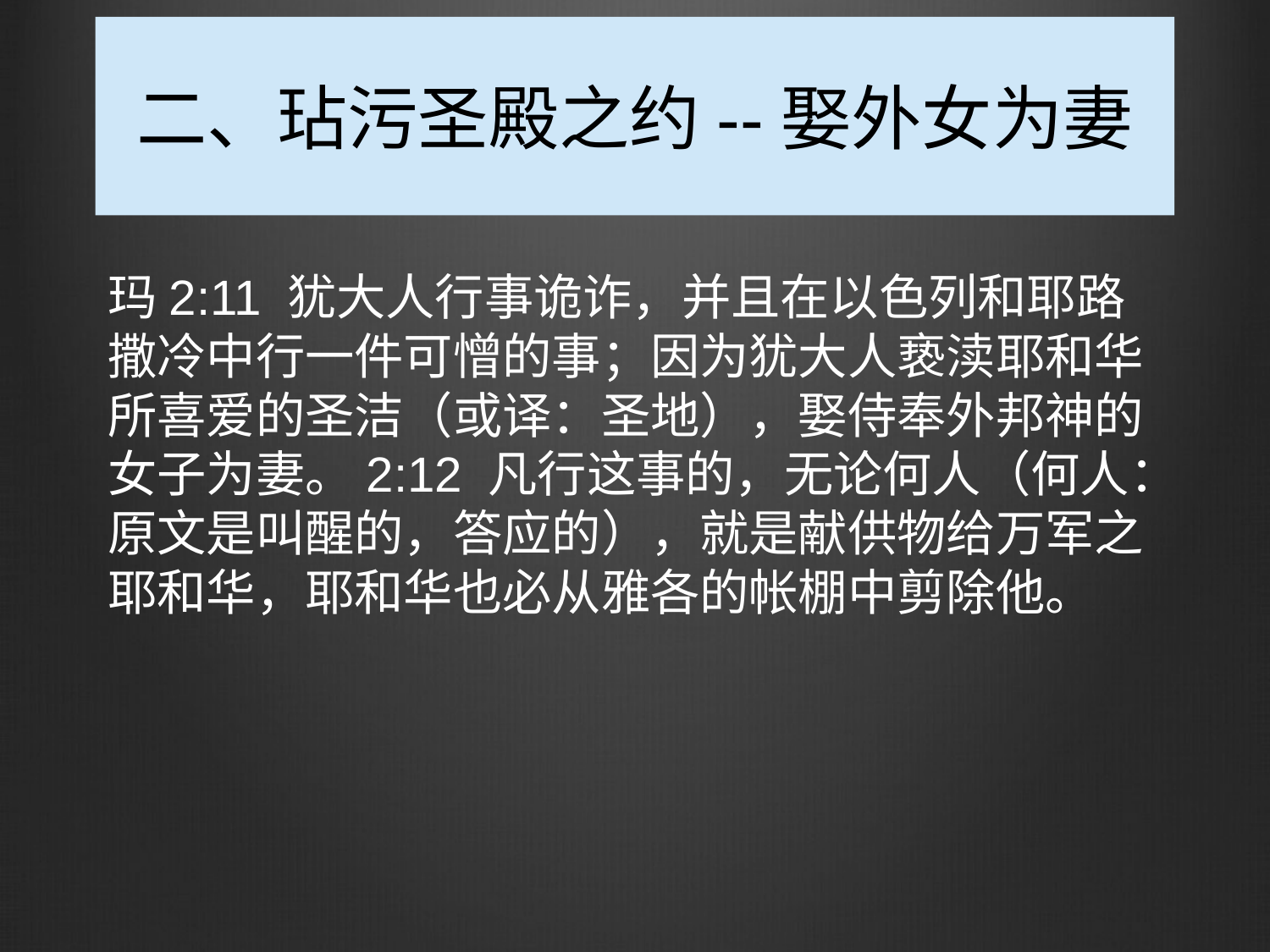

# 二、玷污圣殿之约--娶外女为妻
玛2:11 犹大人行事诡诈，并且在以色列和耶路撒冷中行一件可憎的事；因为犹大人亵渎耶和华所喜爱的圣洁（或译：圣地），娶侍奉外邦神的女子为妻。2:12 凡行这事的，无论何人（何人：原文是叫醒的，答应的），就是献供物给万军之耶和华，耶和华也必从雅各的帐棚中剪除他。